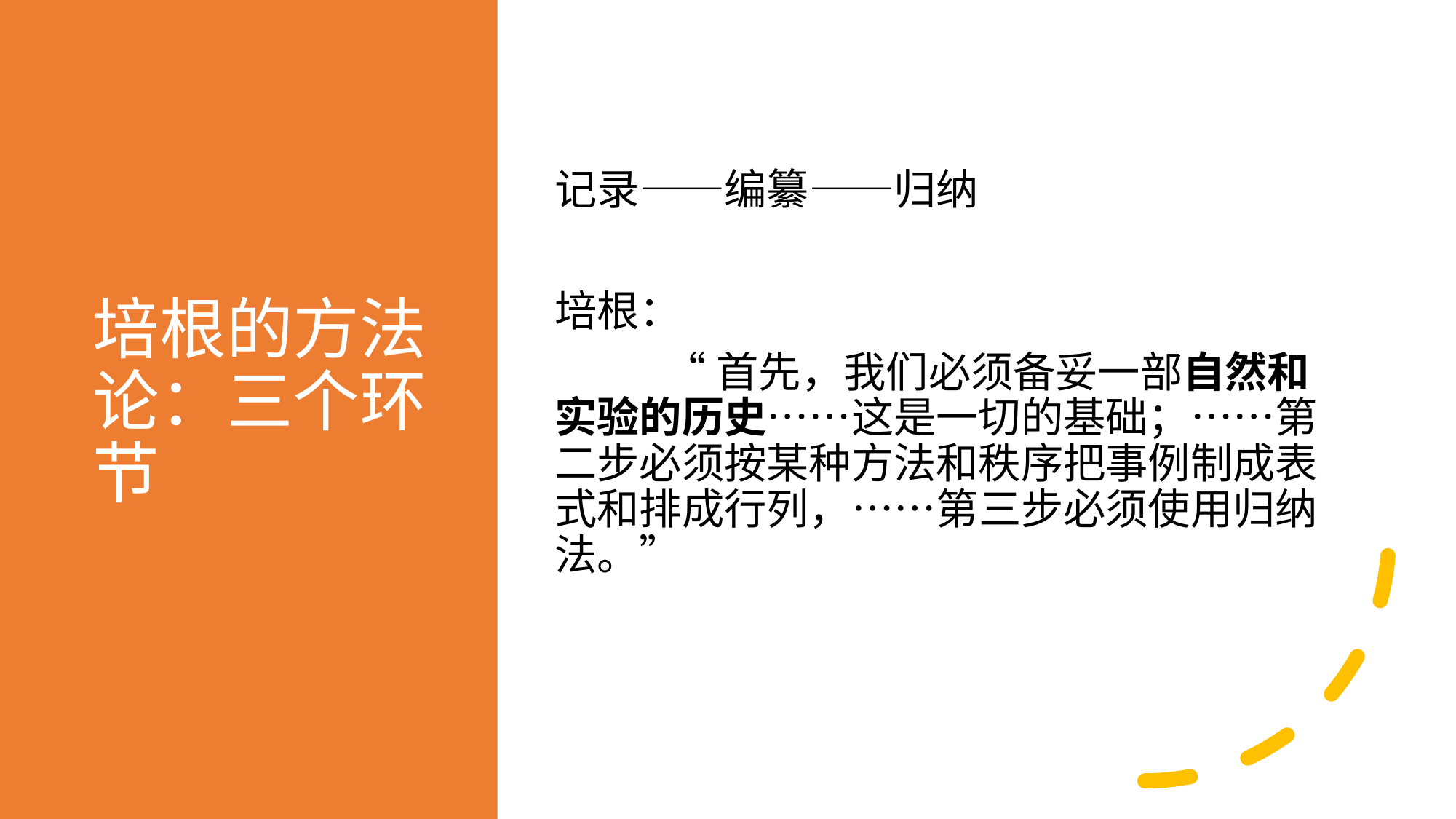

# 培根的方法论：三个环节
记录——编纂——归纳

培根：
	“首先，我们必须备妥一部自然和实验的历史……这是一切的基础；……第二步必须按某种方法和秩序把事例制成表式和排成行列，……第三步必须使用归纳法。”